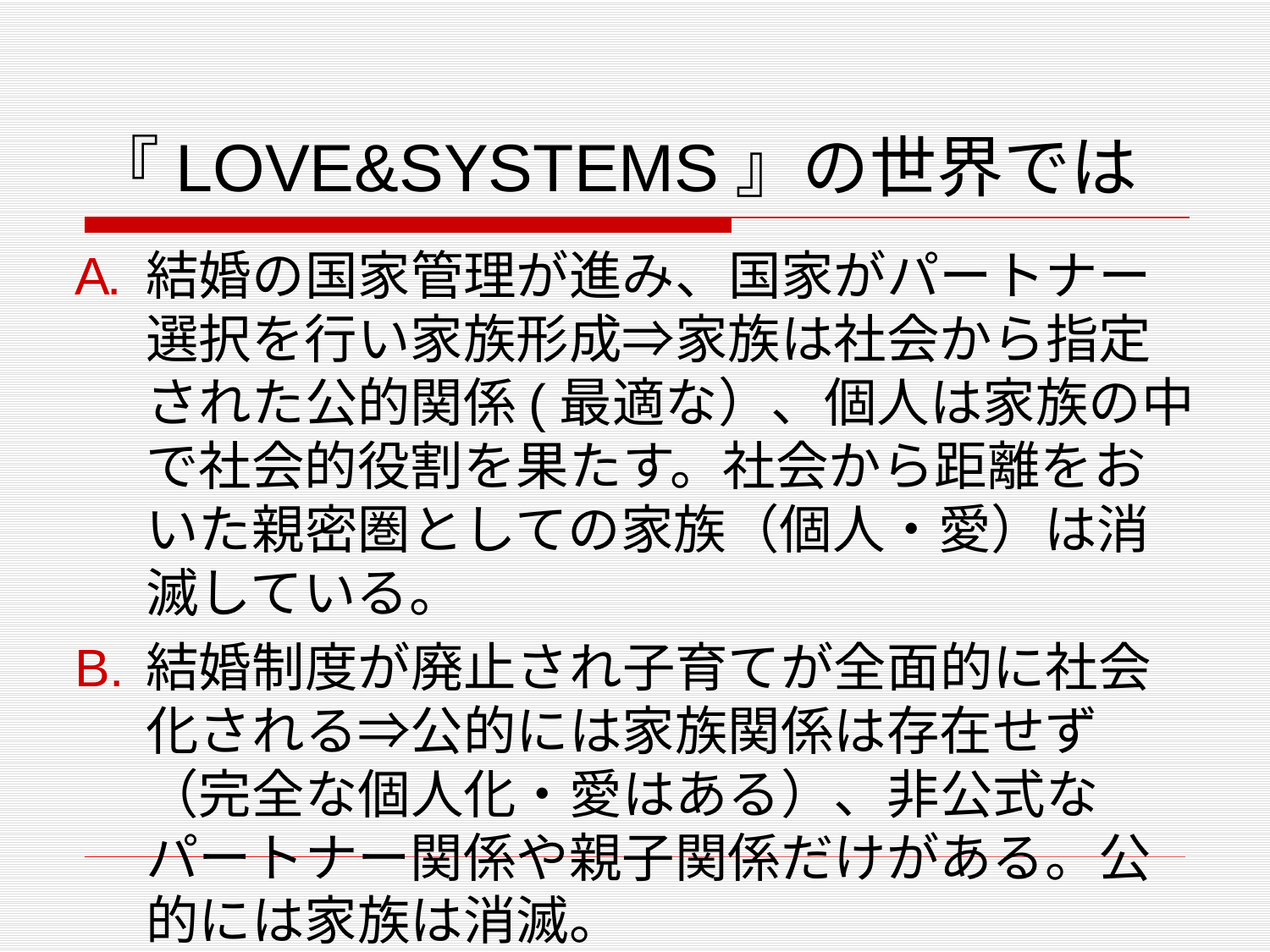

# 『LOVE&SYSTEMS』の世界では
結婚の国家管理が進み、国家がパートナー選択を行い家族形成⇒家族は社会から指定された公的関係(最適な）、個人は家族の中で社会的役割を果たす。社会から距離をおいた親密圏としての家族（個人・愛）は消滅している。
結婚制度が廃止され子育てが全面的に社会化される⇒公的には家族関係は存在せず（完全な個人化・愛はある）、非公式なパートナー関係や親子関係だけがある。公的には家族は消滅。